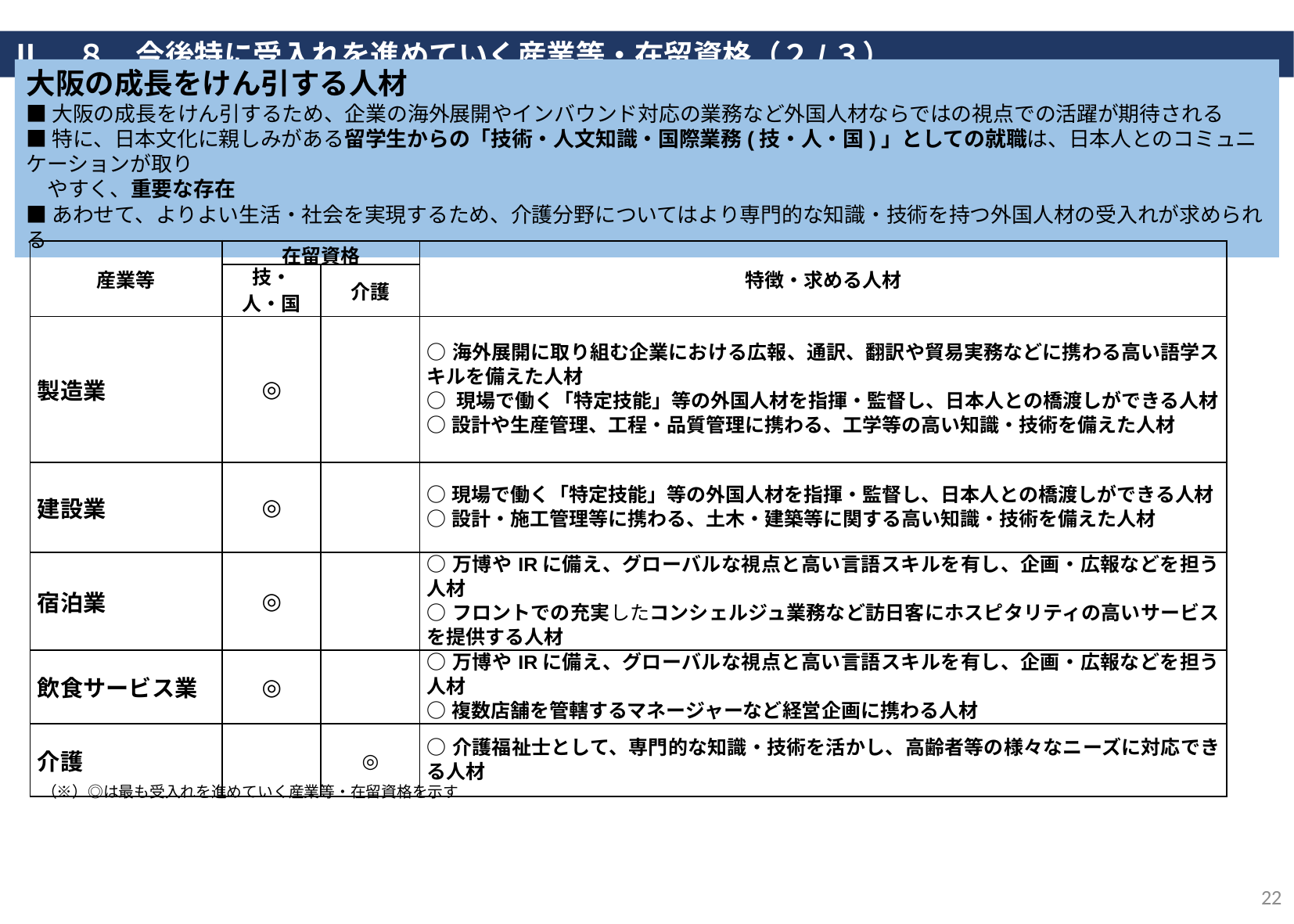

Ⅱ　８　今後特に受入れを進めていく産業等・在留資格（２/３）
大阪の成長をけん引する人材
■大阪の成長をけん引するため、企業の海外展開やインバウンド対応の業務など外国人材ならではの視点での活躍が期待される
■特に、日本文化に親しみがある留学生からの「技術・人文知識・国際業務(技・人・国)」としての就職は、日本人とのコミュニケーションが取り
　やすく、重要な存在
■あわせて、よりよい生活・社会を実現するため、介護分野についてはより専門的な知識・技術を持つ外国人材の受入れが求められる
| 産業等 | 在留資格 |  | 特徴・求める人材 |
| --- | --- | --- | --- |
|  | 技・ 人・国 | 介護 |  |
| 製造業 | ◎ |  | ○海外展開に取り組む企業における広報、通訳、翻訳や貿易実務などに携わる高い語学スキルを備えた人材 ○ 現場で働く「特定技能」等の外国人材を指揮・監督し、日本人との橋渡しができる人材 ○設計や生産管理、工程・品質管理に携わる、工学等の高い知識・技術を備えた人材 |
| 建設業 | ◎ |  | ○現場で働く「特定技能」等の外国人材を指揮・監督し、日本人との橋渡しができる人材 ○設計・施工管理等に携わる、土木・建築等に関する高い知識・技術を備えた人材 |
| 宿泊業 | ◎ |  | ○万博やIRに備え、グローバルな視点と高い言語スキルを有し、企画・広報などを担う人材 ○フロントでの充実したコンシェルジュ業務など訪日客にホスピタリティの高いサービスを提供する人材 |
| 飲食サービス業 | ◎ |  | ○万博やIRに備え、グローバルな視点と高い言語スキルを有し、企画・広報などを担う人材 ○複数店舗を管轄するマネージャーなど経営企画に携わる人材 |
| 介護 |  | ◎ | ○介護福祉士として、専門的な知識・技術を活かし、高齢者等の様々なニーズに対応できる人材 |
（※）◎は最も受入れを進めていく産業等・在留資格を示す
22